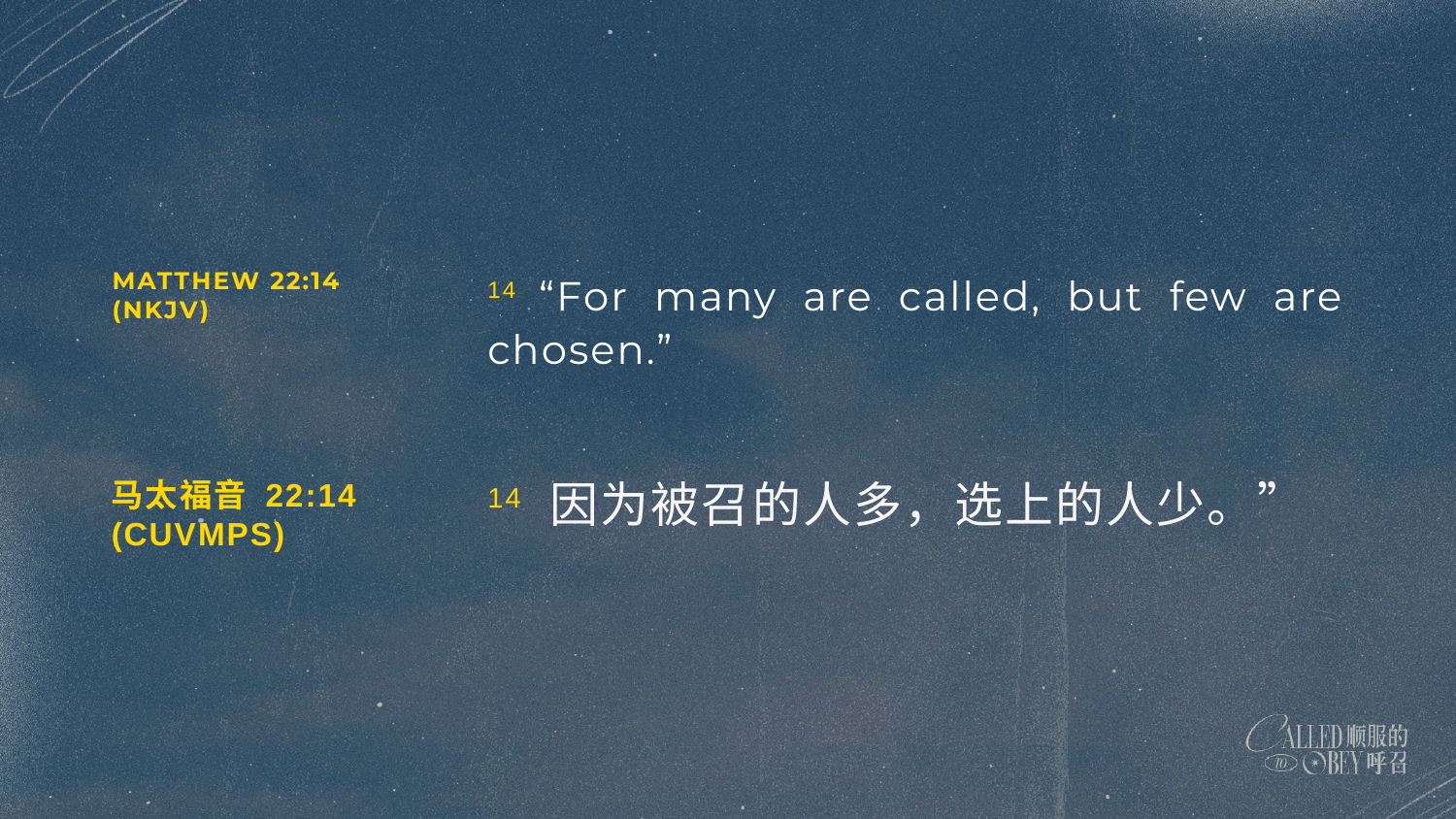

MATTHEW 22:14
(NKJV)
14 “For many are called, but few are chosen.”
马太福音 22:14 (CUVMPS)
14 因为被召的人多，选上的人少。”